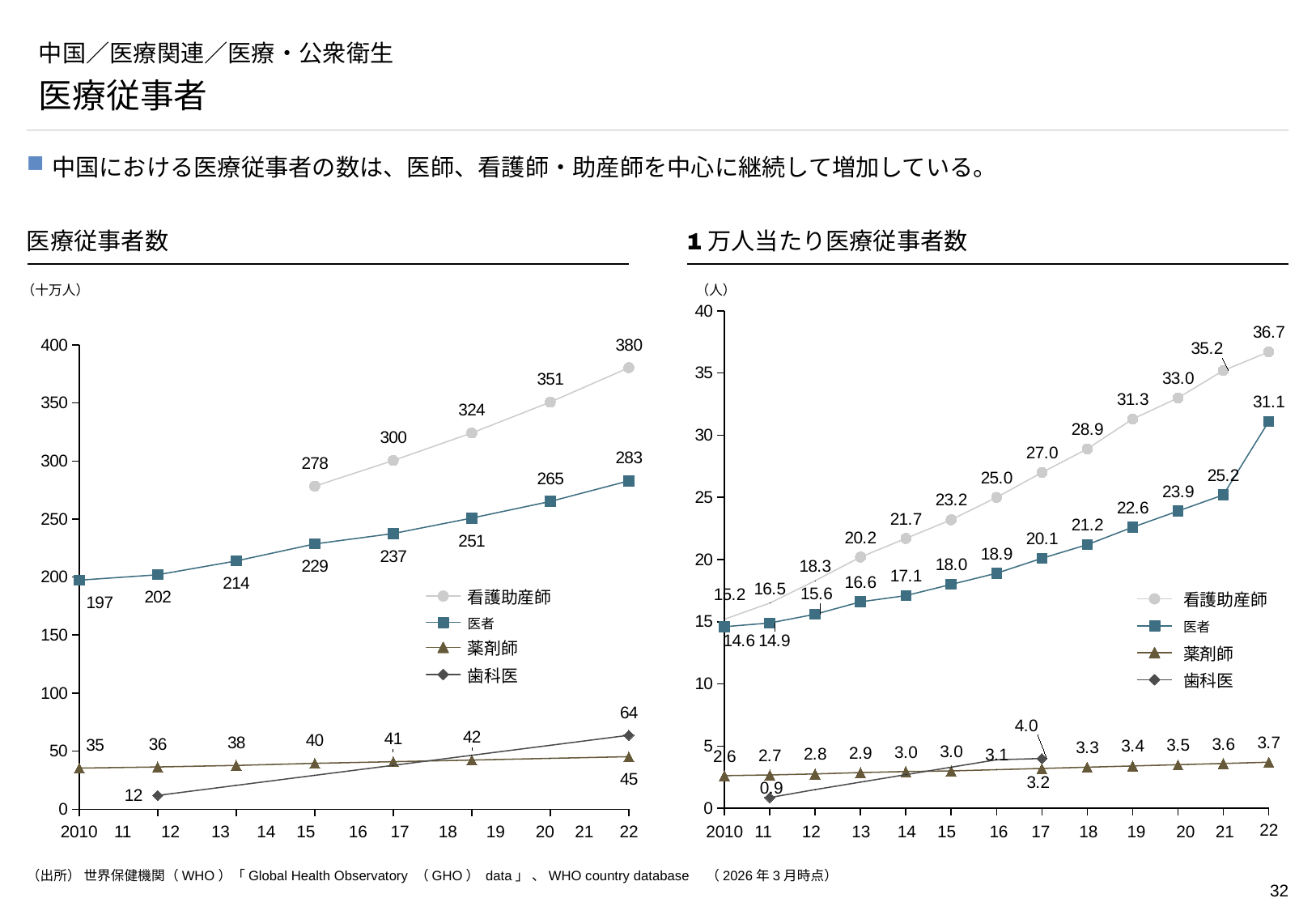

# 中国／医療関連／医療・公衆衛生
医療従事者
中国における医療従事者の数は、医師、看護師・助産師を中心に継続して増加している。
医療従事者数
1万人当たり医療従事者数
（十万人）
（人）

### Chart

| Category |  |  |  |  |
|---|---|---|---|---|

### Chart

| Category |  |  |  |  |
|---|---|---|---|---|
看護助産師
看護助産師

医者
医者

薬剤師

薬剤師

歯科医

歯科医

22
2010
11
12
13
14
15
16
17
18
19
20
21
22
2010
11
12
13
14
15
16
17
18
19
20
21
（出所） 世界保健機関（WHO）「Global Health Observatory （GHO） data」 、WHO country database　（2026年3月時点）